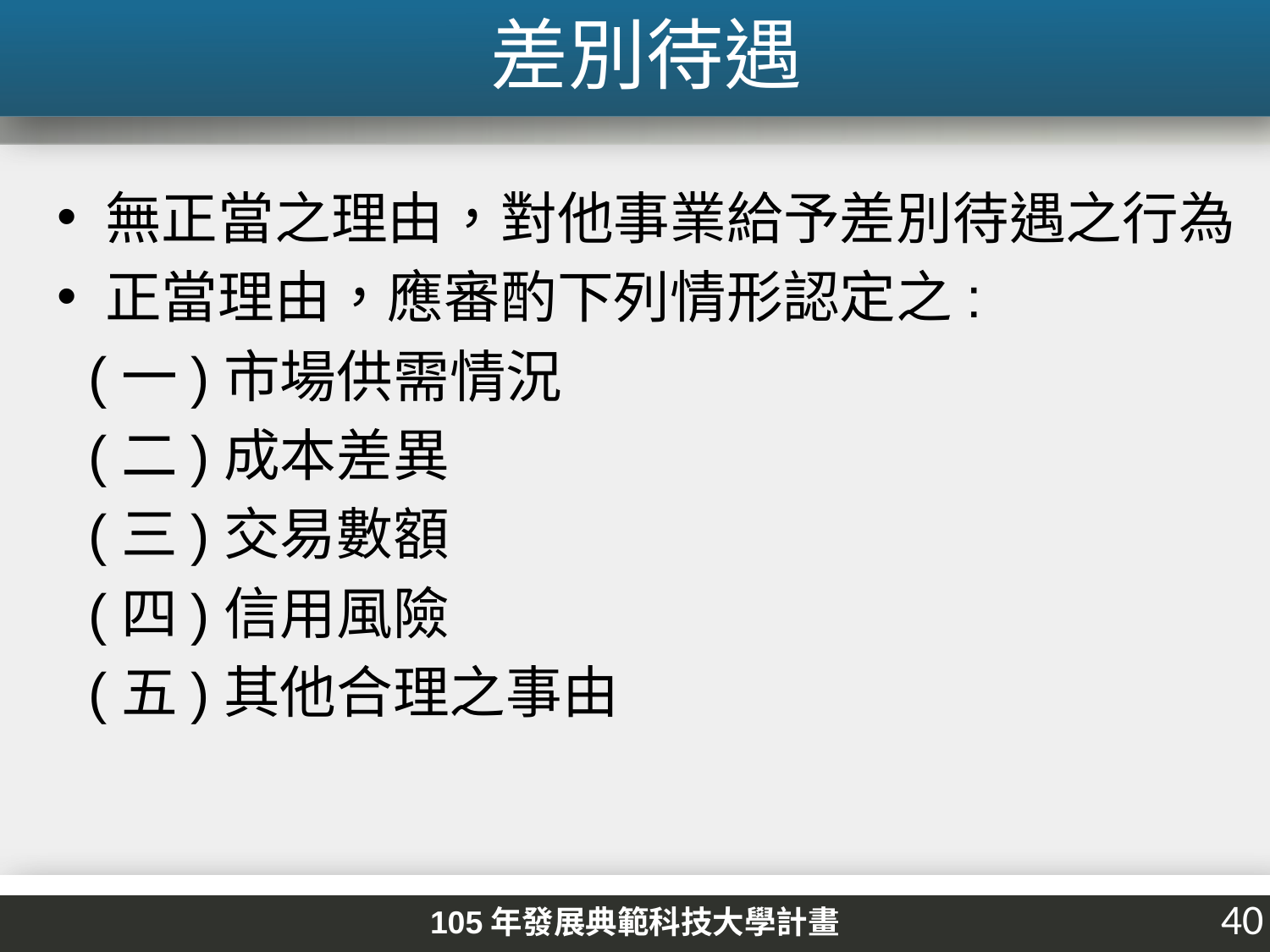

# 差別待遇
無正當之理由，對他事業給予差別待遇之行為
正當理由，應審酌下列情形認定之:
  (一)市場供需情況
  (二)成本差異
  (三)交易數額
  (四)信用風險
  (五)其他合理之事由